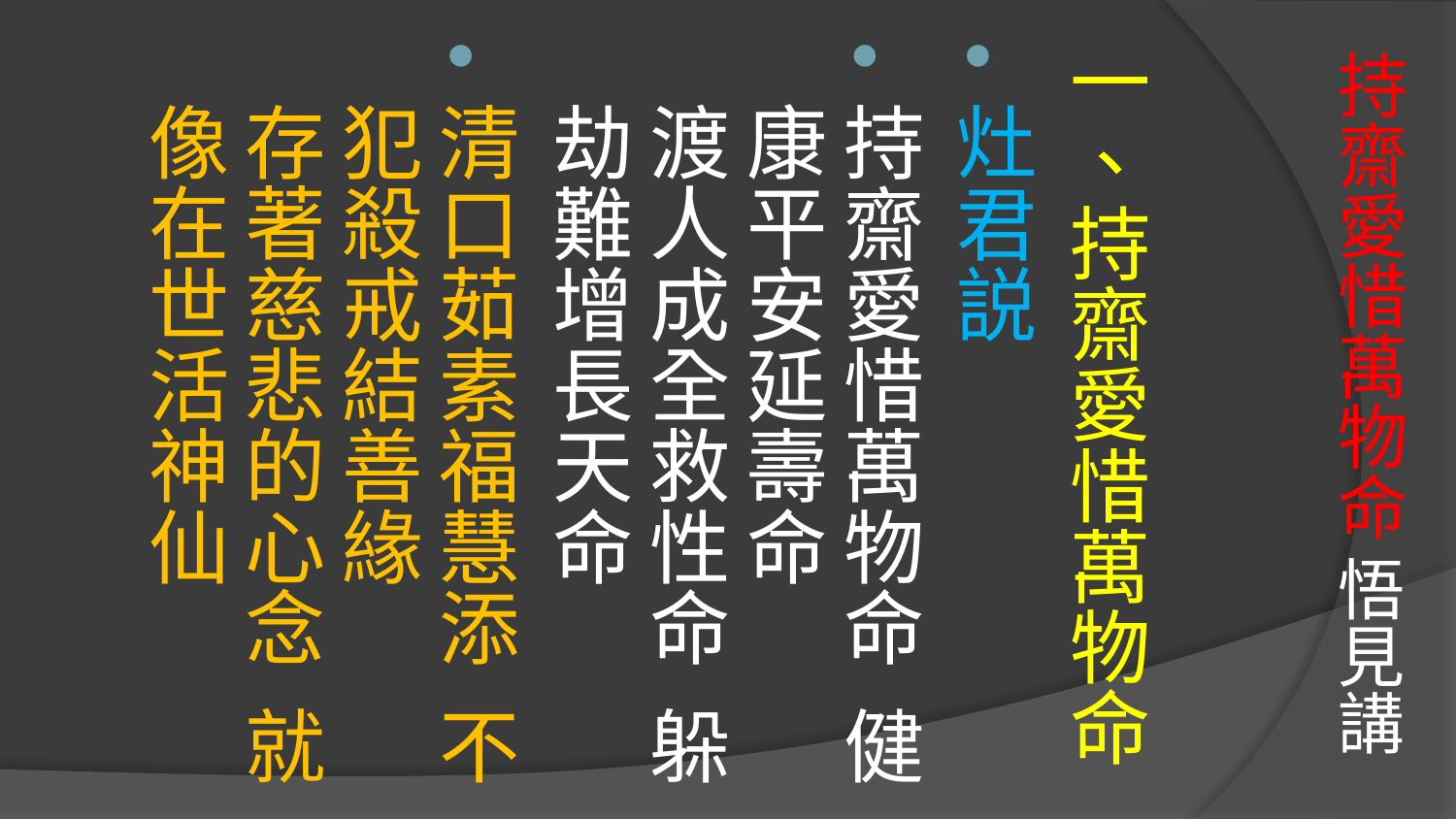

# 持齋愛惜萬物命 悟見講
一、持齋愛惜萬物命
灶君説
持齋愛惜萬物命  健康平安延壽命
渡人成全救性命  躲劫難增長天命
清口茹素福慧添  不犯殺戒結善緣
存著慈悲的心念  就像在世活神仙